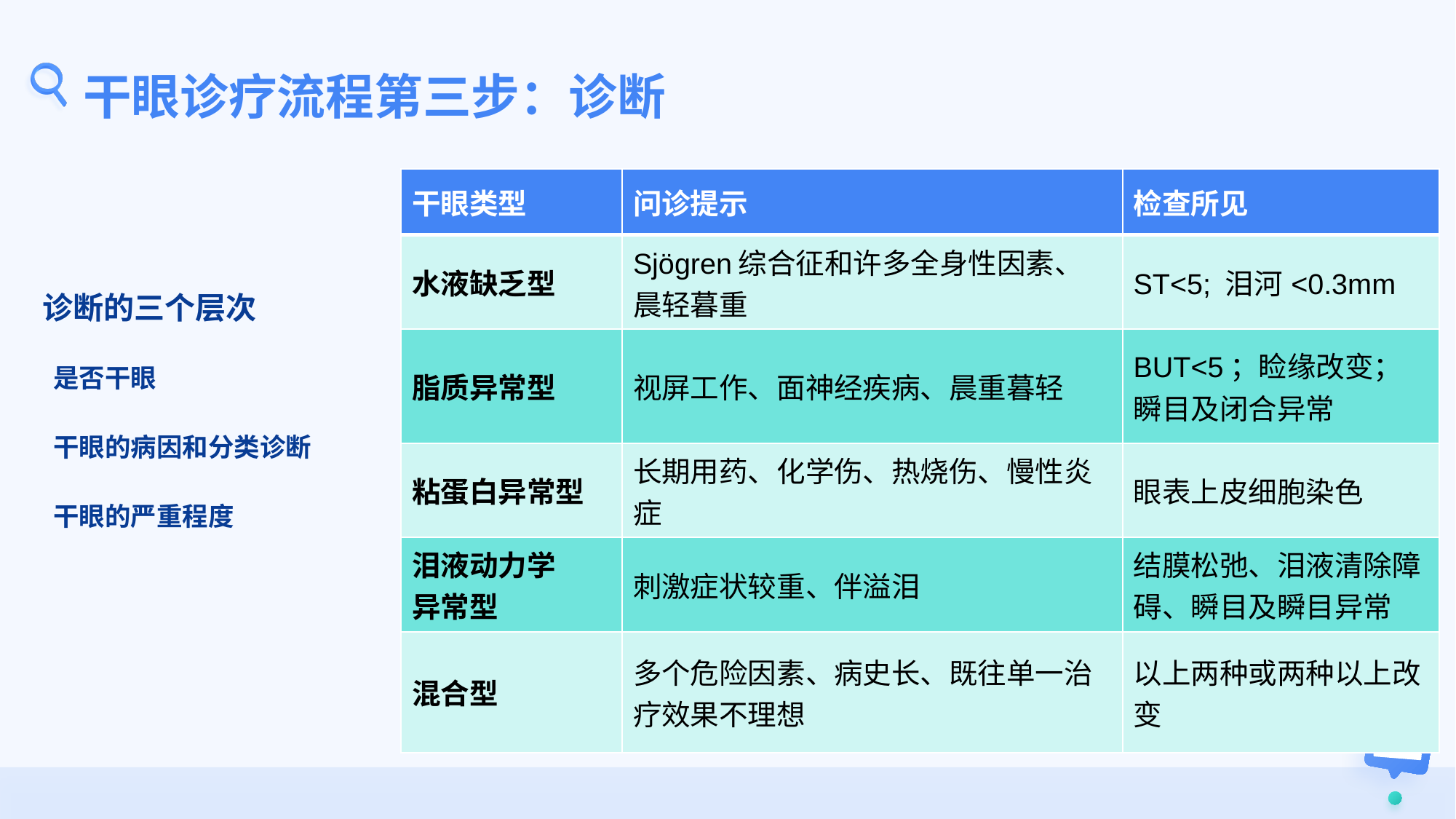

# 干眼诊疗流程第三步：诊断
| 干眼类型 | 问诊提示 | 检查所见 |
| --- | --- | --- |
| 水液缺乏型 | Sjögren综合征和许多全身性因素、晨轻暮重 | ST<5; 泪河<0.3mm |
| 脂质异常型 | 视屏工作、面神经疾病、晨重暮轻 | BUT<5；睑缘改变；瞬目及闭合异常 |
| 粘蛋白异常型 | 长期用药、化学伤、热烧伤、慢性炎症 | 眼表上皮细胞染色 |
| 泪液动力学 异常型 | 刺激症状较重、伴溢泪 | 结膜松弛、泪液清除障碍、瞬目及瞬目异常 |
| 混合型 | 多个危险因素、病史长、既往单一治疗效果不理想 | 以上两种或两种以上改变 |
诊断的三个层次
是否干眼
干眼的病因和分类诊断
干眼的严重程度